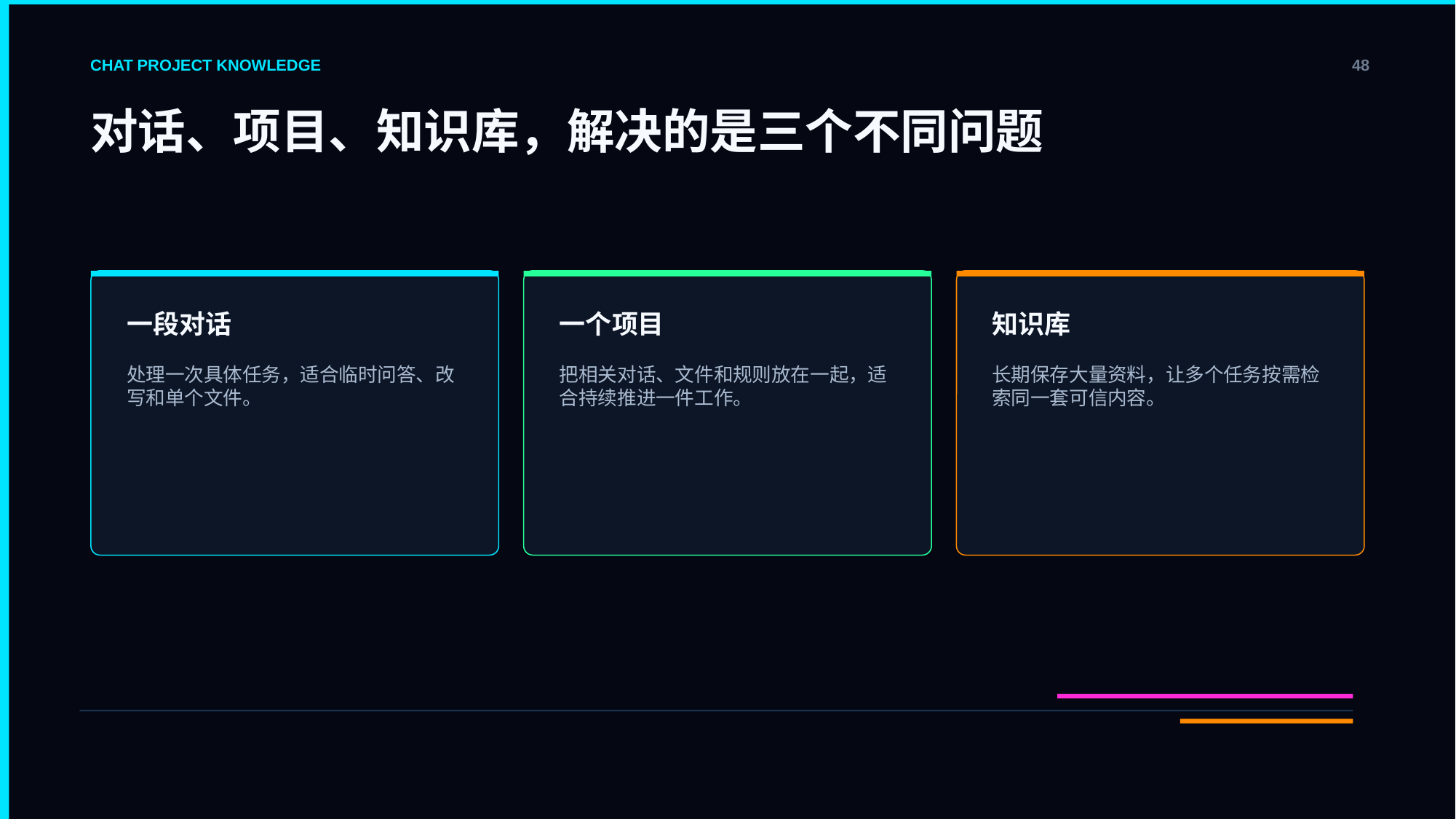

CHAT PROJECT KNOWLEDGE
48
对话、项目、知识库，解决的是三个不同问题

一段对话
一个项目
知识库
处理一次具体任务，适合临时问答、改写和单个文件。
把相关对话、文件和规则放在一起，适合持续推进一件工作。
长期保存大量资料，让多个任务按需检索同一套可信内容。